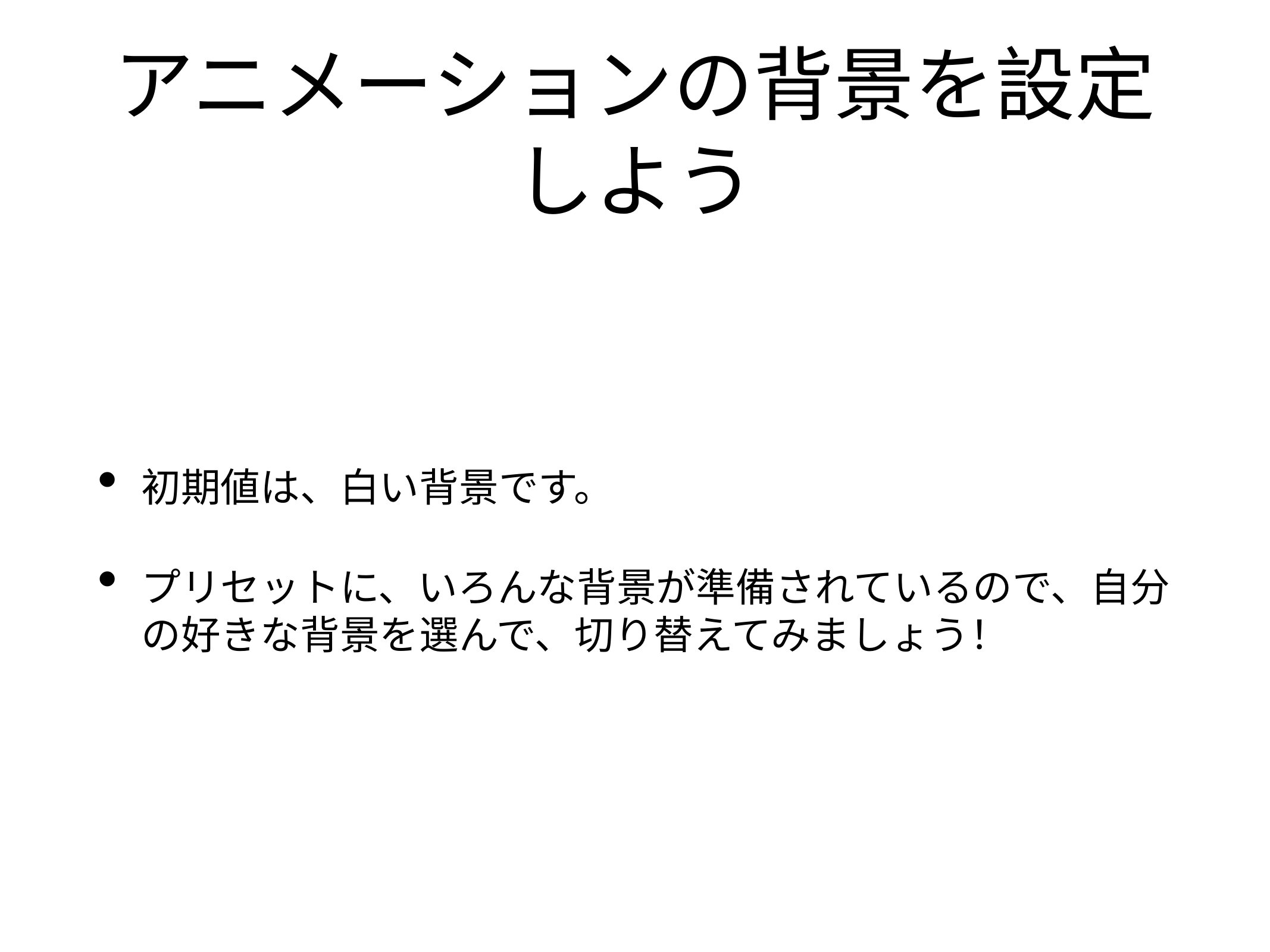

# アニメーションの背景を設定しよう
初期値は、白い背景です。
プリセットに、いろんな背景が準備されているので、自分の好きな背景を選んで、切り替えてみましょう！